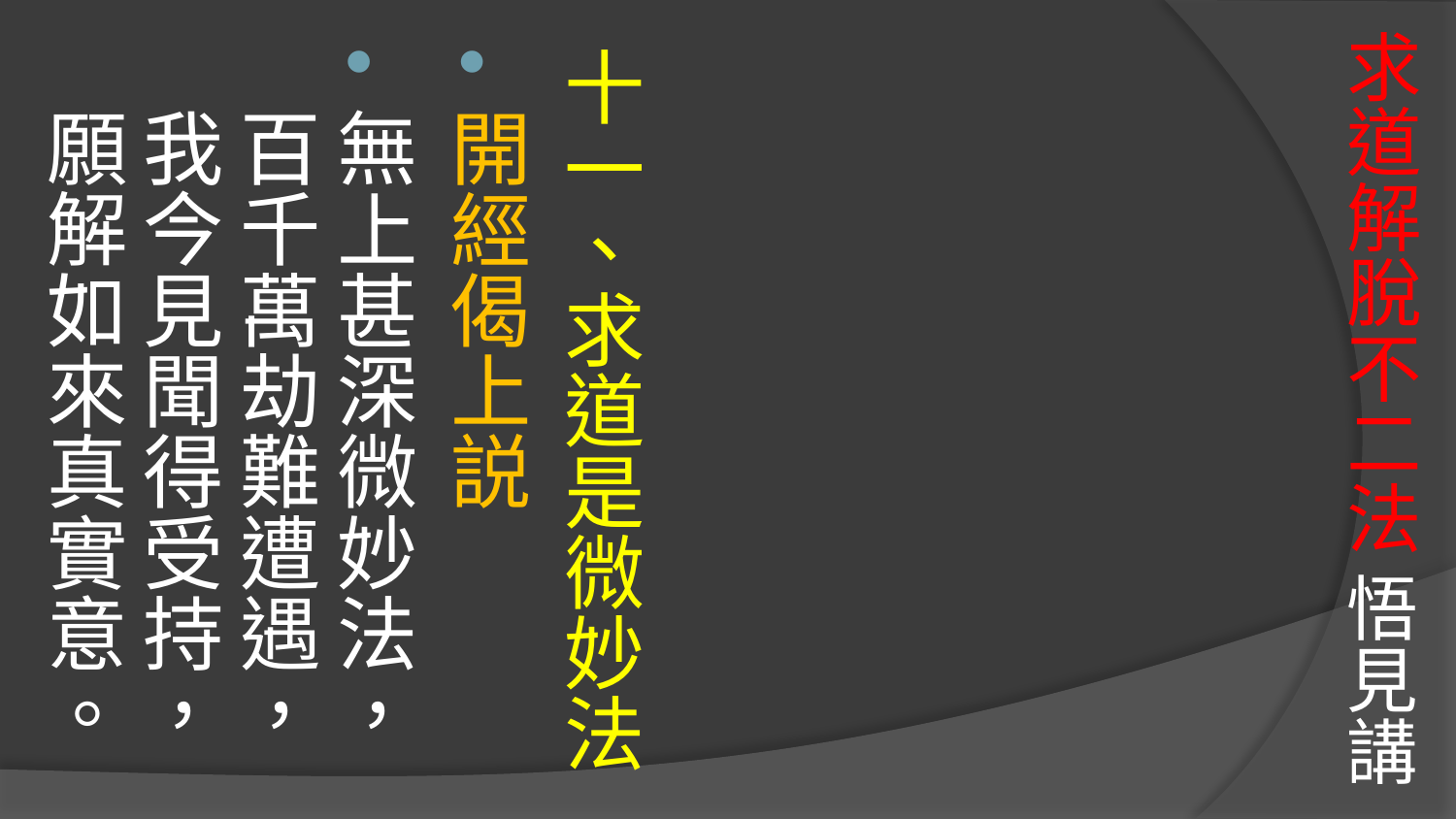

# 求道解脫不二法 悟見講
十一、求道是微妙法
開經偈上説
無上甚深微妙法，百千萬劫難遭遇，
我今見聞得受持，願解如來真實意。